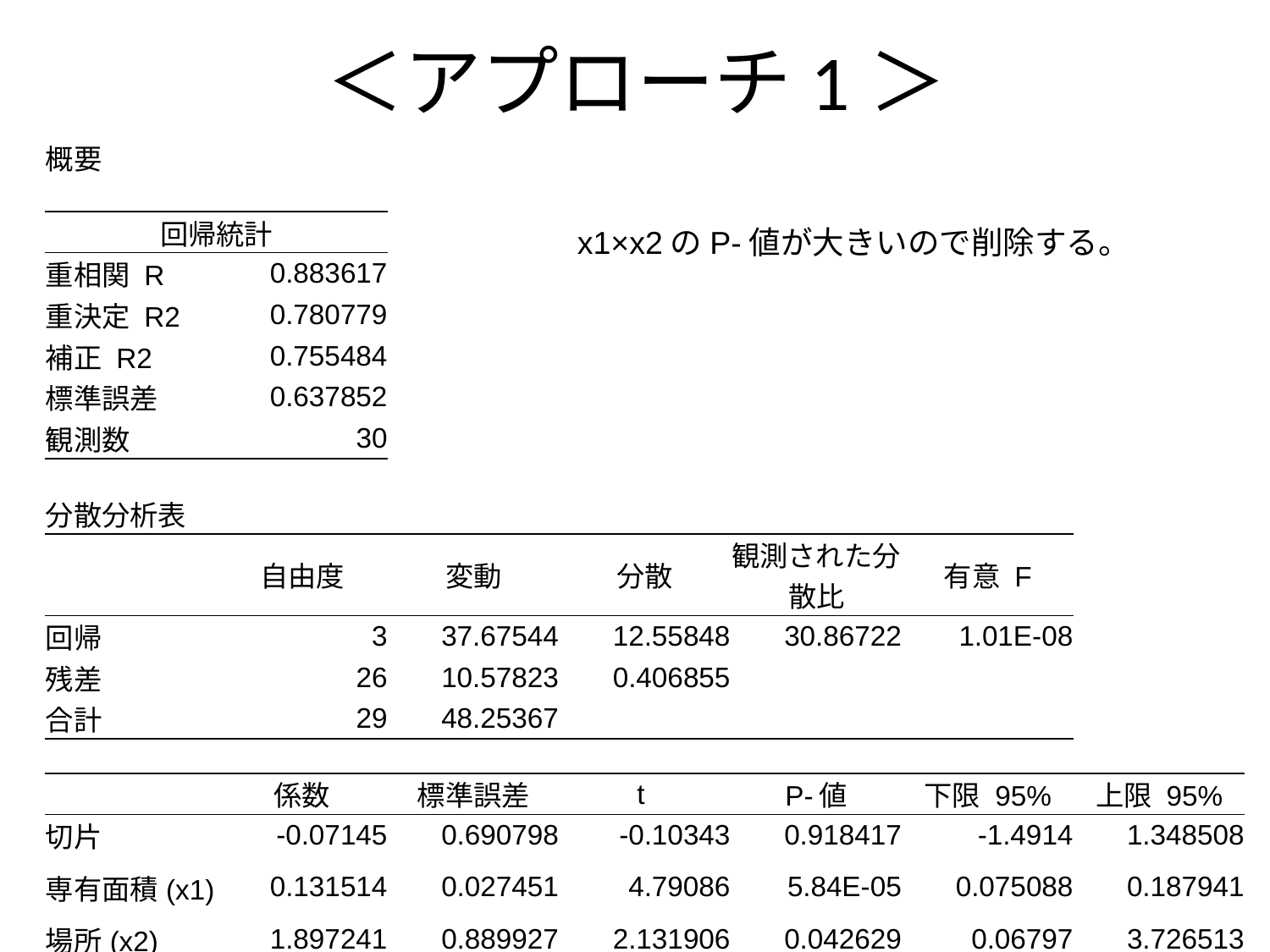

# ＜アプローチ1＞
| 概要 |  |  |  |  |  |  |
| --- | --- | --- | --- | --- | --- | --- |
|  |  |  |  |  |  |  |
| 回帰統計 |  |  |  |  |  |  |
| 重相関 R | 0.883617 |  |  |  |  |  |
| 重決定 R2 | 0.780779 |  |  |  |  |  |
| 補正 R2 | 0.755484 |  |  |  |  |  |
| 標準誤差 | 0.637852 |  |  |  |  |  |
| 観測数 | 30 |  |  |  |  |  |
|  |  |  |  |  |  |  |
| 分散分析表 |  |  |  |  |  |  |
|  | 自由度 | 変動 | 分散 | 観測された分散比 | 有意 F |  |
| 回帰 | 3 | 37.67544 | 12.55848 | 30.86722 | 1.01E-08 |  |
| 残差 | 26 | 10.57823 | 0.406855 |  |  |  |
| 合計 | 29 | 48.25367 |  |  |  |  |
|  |  |  |  |  |  |  |
|  | 係数 | 標準誤差 | t | P-値 | 下限 95% | 上限 95% |
| 切片 | -0.07145 | 0.690798 | -0.10343 | 0.918417 | -1.4914 | 1.348508 |
| 専有面積(x1) | 0.131514 | 0.027451 | 4.79086 | 5.84E-05 | 0.075088 | 0.187941 |
| 場所(x2) | 1.897241 | 0.889927 | 2.131906 | 0.042629 | 0.06797 | 3.726513 |
| x1×x2 | 0.059504 | 0.045576 | 1.305597 | 0.203125 | -0.03418 | 0.153187 |
x1×x2のP-値が大きいので削除する。